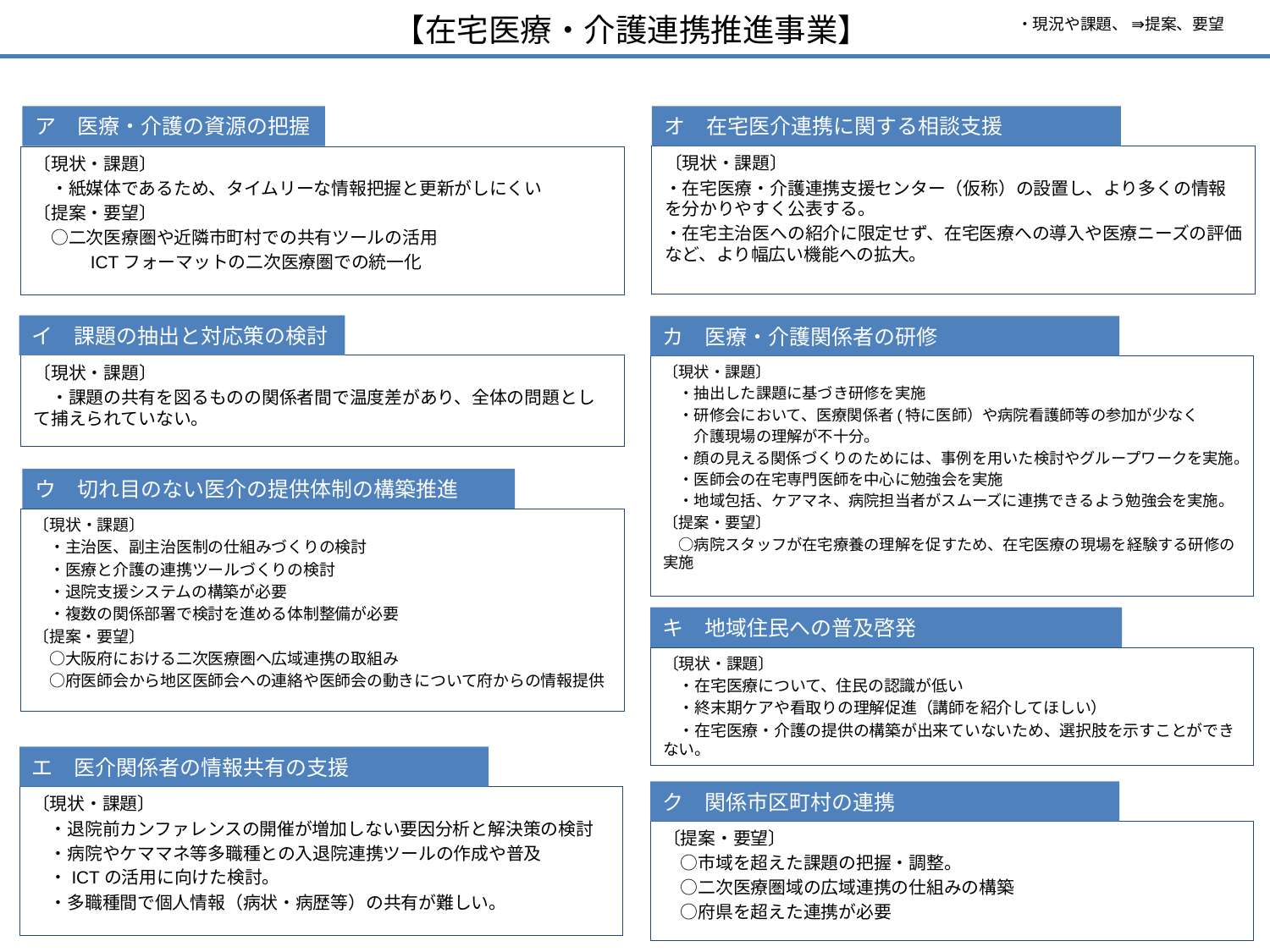

【在宅医療・介護連携推進事業】
・現況や課題、 ⇛提案、要望
ア　医療・介護の資源の把握
オ　在宅医介連携に関する相談支援
〔現状・課題〕
・在宅医療・介護連携支援センター（仮称）の設置し、より多くの情報を分かりやすく公表する。
・在宅主治医への紹介に限定せず、在宅医療への導入や医療ニーズの評価など、より幅広い機能への拡大。
〔現状・課題〕
　・紙媒体であるため、タイムリーな情報把握と更新がしにくい
〔提案・要望〕
　○二次医療圏や近隣市町村での共有ツールの活用
　　　ICTフォーマットの二次医療圏での統一化
イ　課題の抽出と対応策の検討
カ　医療・介護関係者の研修
〔現状・課題〕
　・抽出した課題に基づき研修を実施
　・研修会において、医療関係者(特に医師）や病院看護師等の参加が少なく
　　介護現場の理解が不十分。
　・顔の見える関係づくりのためには、事例を用いた検討やグループワークを実施。
　・医師会の在宅専門医師を中心に勉強会を実施
　・地域包括、ケアマネ、病院担当者がスムーズに連携できるよう勉強会を実施。
〔提案・要望〕
　○病院スタッフが在宅療養の理解を促すため、在宅医療の現場を経験する研修の実施
〔現状・課題〕
　・課題の共有を図るものの関係者間で温度差があり、全体の問題として捕えられていない。
ウ　切れ目のない医介の提供体制の構築推進
〔現状・課題〕
　・主治医、副主治医制の仕組みづくりの検討
　・医療と介護の連携ツールづくりの検討
　・退院支援システムの構築が必要
　・複数の関係部署で検討を進める体制整備が必要
〔提案・要望〕
　○大阪府における二次医療圏へ広域連携の取組み
　○府医師会から地区医師会への連絡や医師会の動きについて府からの情報提供
キ　地域住民への普及啓発
〔現状・課題〕
　・在宅医療について、住民の認識が低い
　・終末期ケアや看取りの理解促進（講師を紹介してほしい）
　・在宅医療・介護の提供の構築が出来ていないため、選択肢を示すことができない。
エ　医介関係者の情報共有の支援
〔現状・課題〕
　・退院前カンファレンスの開催が増加しない要因分析と解決策の検討
　・病院やケママネ等多職種との入退院連携ツールの作成や普及
　・ICTの活用に向けた検討。
　・多職種間で個人情報（病状・病歴等）の共有が難しい。

ク　関係市区町村の連携
〔提案・要望〕
　○市域を超えた課題の把握・調整。
　○二次医療圏域の広域連携の仕組みの構築
　○府県を超えた連携が必要